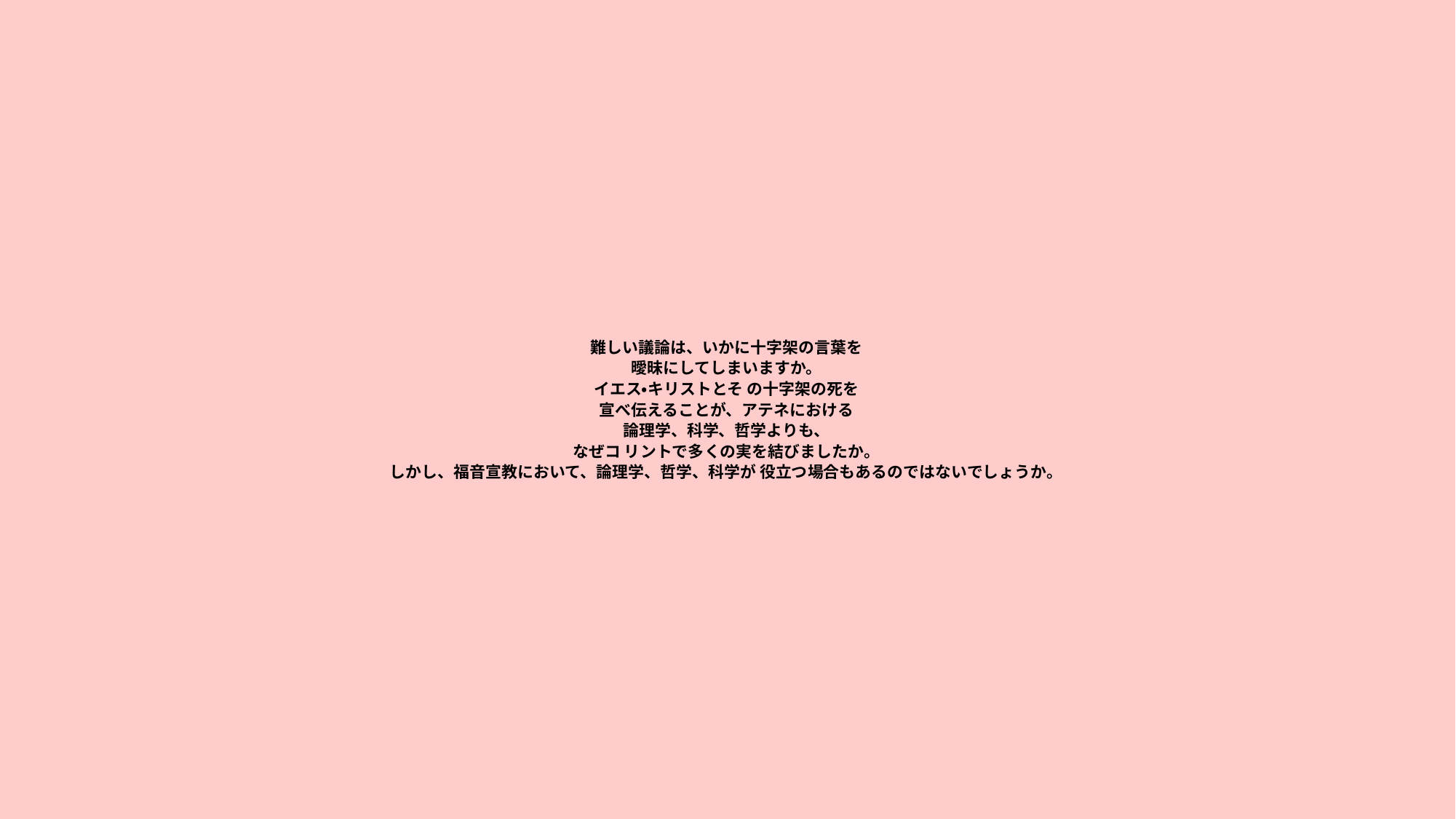

# 難しい議論は、いかに十字架の言葉を 曖昧にしてしまいますか。 イエス・キリストとそ の十字架の死を 宣べ伝えることが、アテネにおける 論理学、科学、哲学よりも、 なぜコ リントで多くの実を結びましたか。 しかし、福音宣教において、論理学、哲学、科学が 役立つ場合もあるのではないでしょうか。